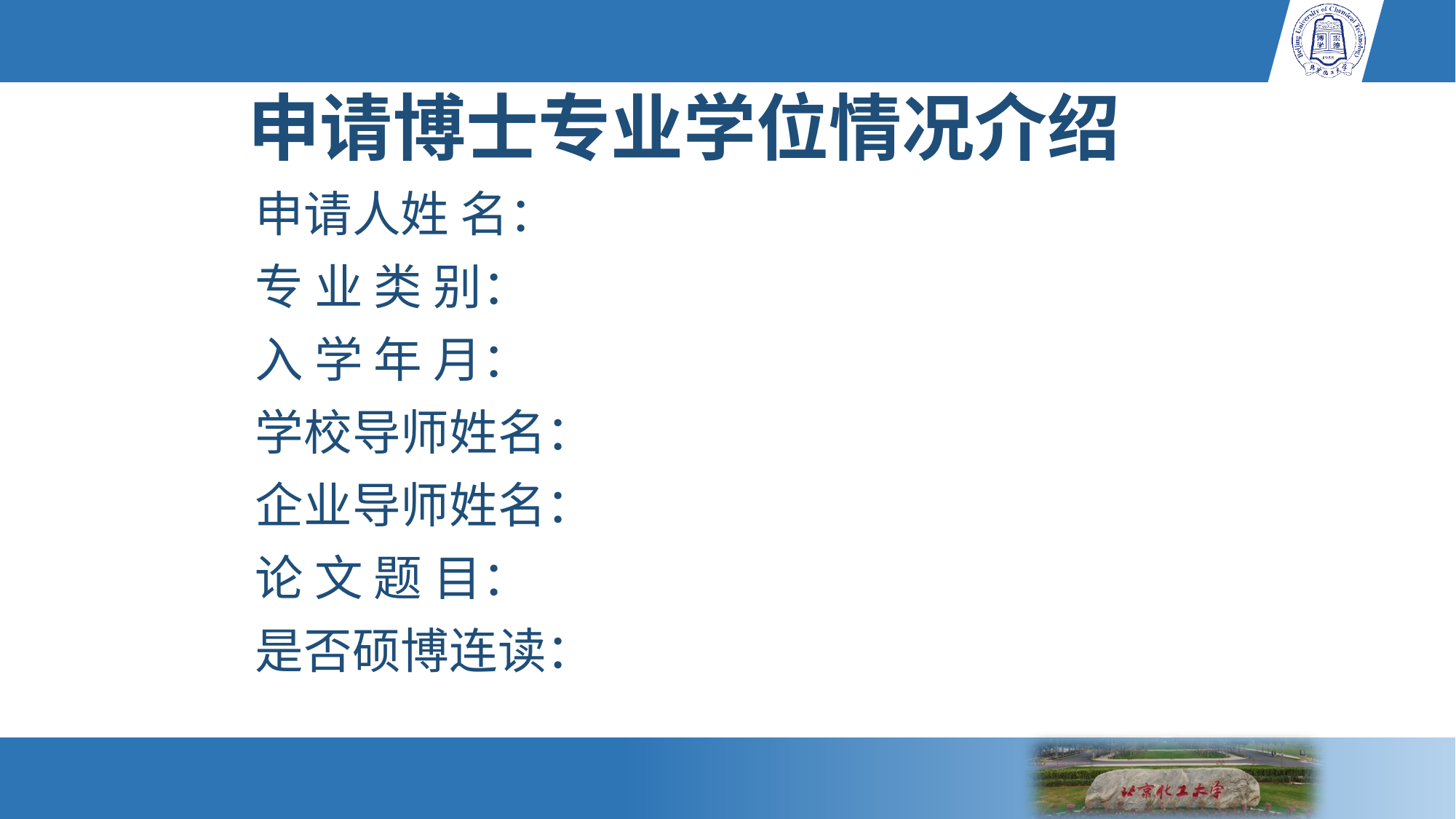

申请博士专业学位情况介绍
申请人姓 名：
专 业 类 别：
入 学 年 月：
学校导师姓名：
企业导师姓名：
论 文 题 目：
是否硕博连读：